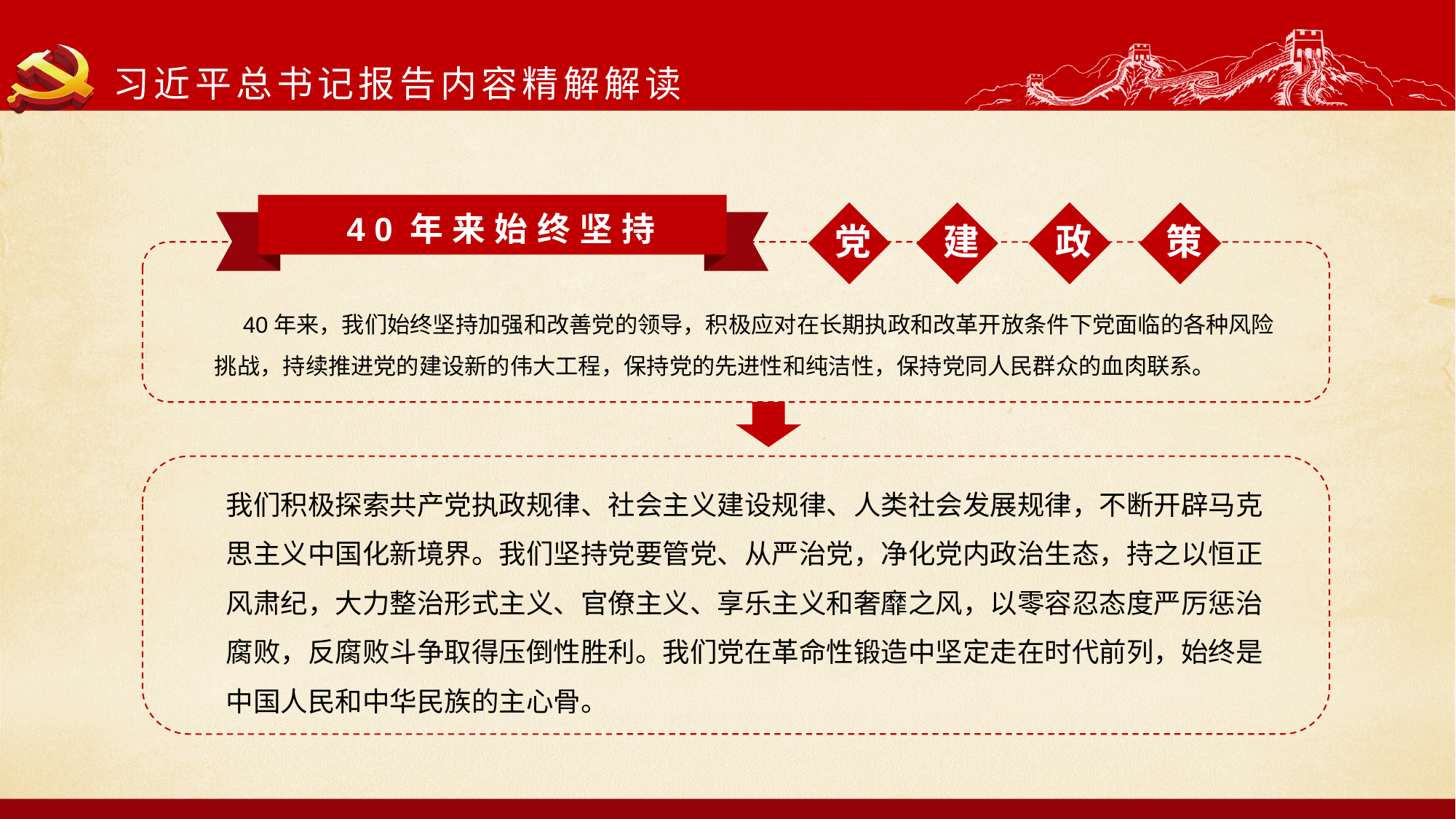

习近平总书记报告内容精解解读

40年来始终坚持

党

建

政

策

　40年来，我们始终坚持加强和改善党的领导，积极应对在长期执政和改革开放条件下党面临的各种风险挑战，持续推进党的建设新的伟大工程，保持党的先进性和纯洁性，保持党同人民群众的血肉联系。

我们积极探索共产党执政规律、社会主义建设规律、人类社会发展规律，不断开辟马克思主义中国化新境界。我们坚持党要管党、从严治党，净化党内政治生态，持之以恒正风肃纪，大力整治形式主义、官僚主义、享乐主义和奢靡之风，以零容忍态度严厉惩治腐败，反腐败斗争取得压倒性胜利。我们党在革命性锻造中坚定走在时代前列，始终是中国人民和中华民族的主心骨。